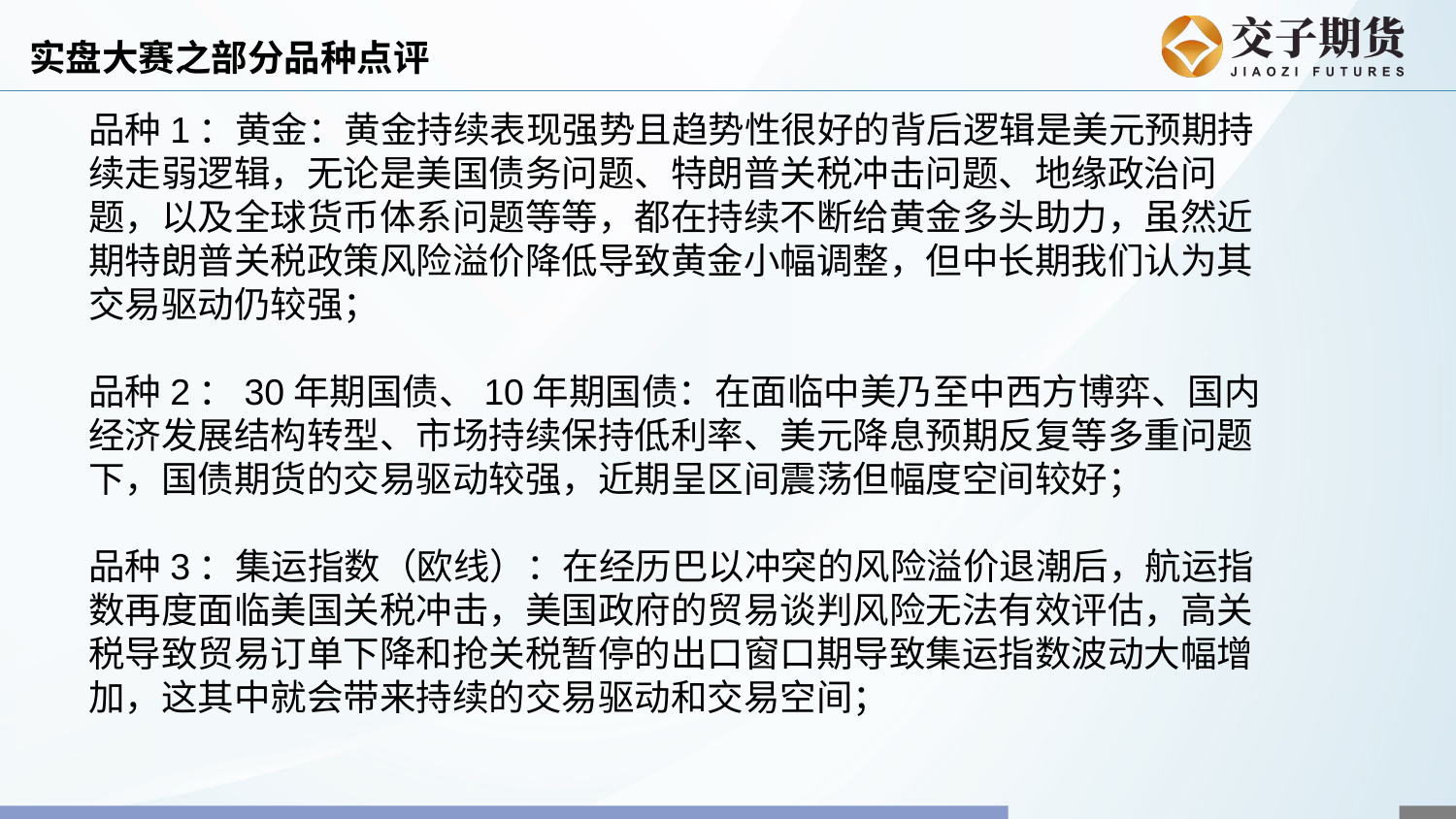

# 实盘大赛之部分品种点评
品种1：黄金：黄金持续表现强势且趋势性很好的背后逻辑是美元预期持续走弱逻辑，无论是美国债务问题、特朗普关税冲击问题、地缘政治问题，以及全球货币体系问题等等，都在持续不断给黄金多头助力，虽然近期特朗普关税政策风险溢价降低导致黄金小幅调整，但中长期我们认为其交易驱动仍较强；

品种2：30年期国债、10年期国债：在面临中美乃至中西方博弈、国内经济发展结构转型、市场持续保持低利率、美元降息预期反复等多重问题下，国债期货的交易驱动较强，近期呈区间震荡但幅度空间较好；

品种3：集运指数（欧线）：在经历巴以冲突的风险溢价退潮后，航运指数再度面临美国关税冲击，美国政府的贸易谈判风险无法有效评估，高关税导致贸易订单下降和抢关税暂停的出口窗口期导致集运指数波动大幅增加，这其中就会带来持续的交易驱动和交易空间；